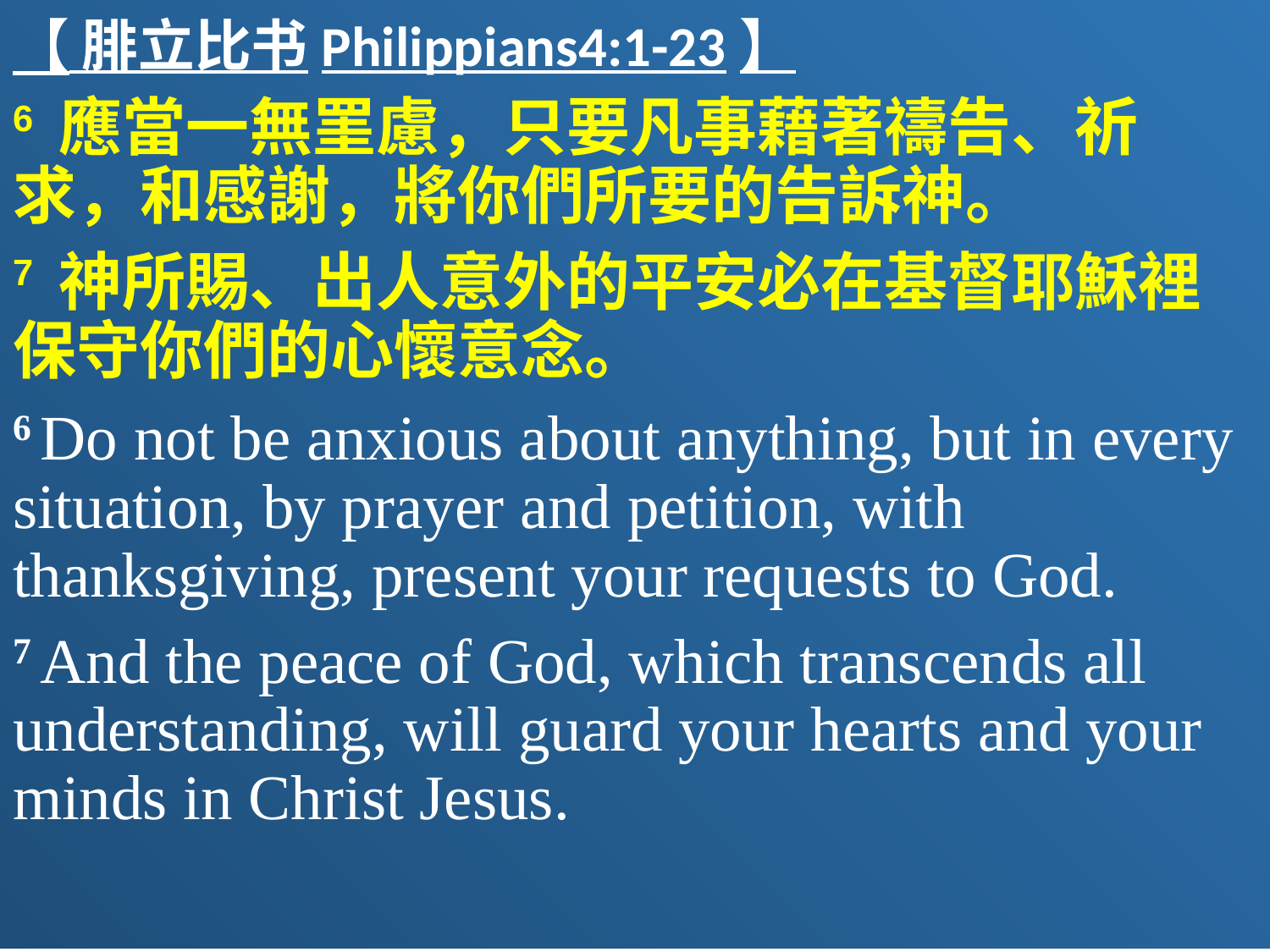

【 腓立比书Philippians4:1-23】
6 應當一無罣慮，只要凡事藉著禱告、祈求，和感謝，將你們所要的告訴神。
7 神所賜、出人意外的平安必在基督耶穌裡保守你們的心懷意念。
6 Do not be anxious about anything, but in every situation, by prayer and petition, with thanksgiving, present your requests to God.
7 And the peace of God, which transcends all understanding, will guard your hearts and your minds in Christ Jesus.